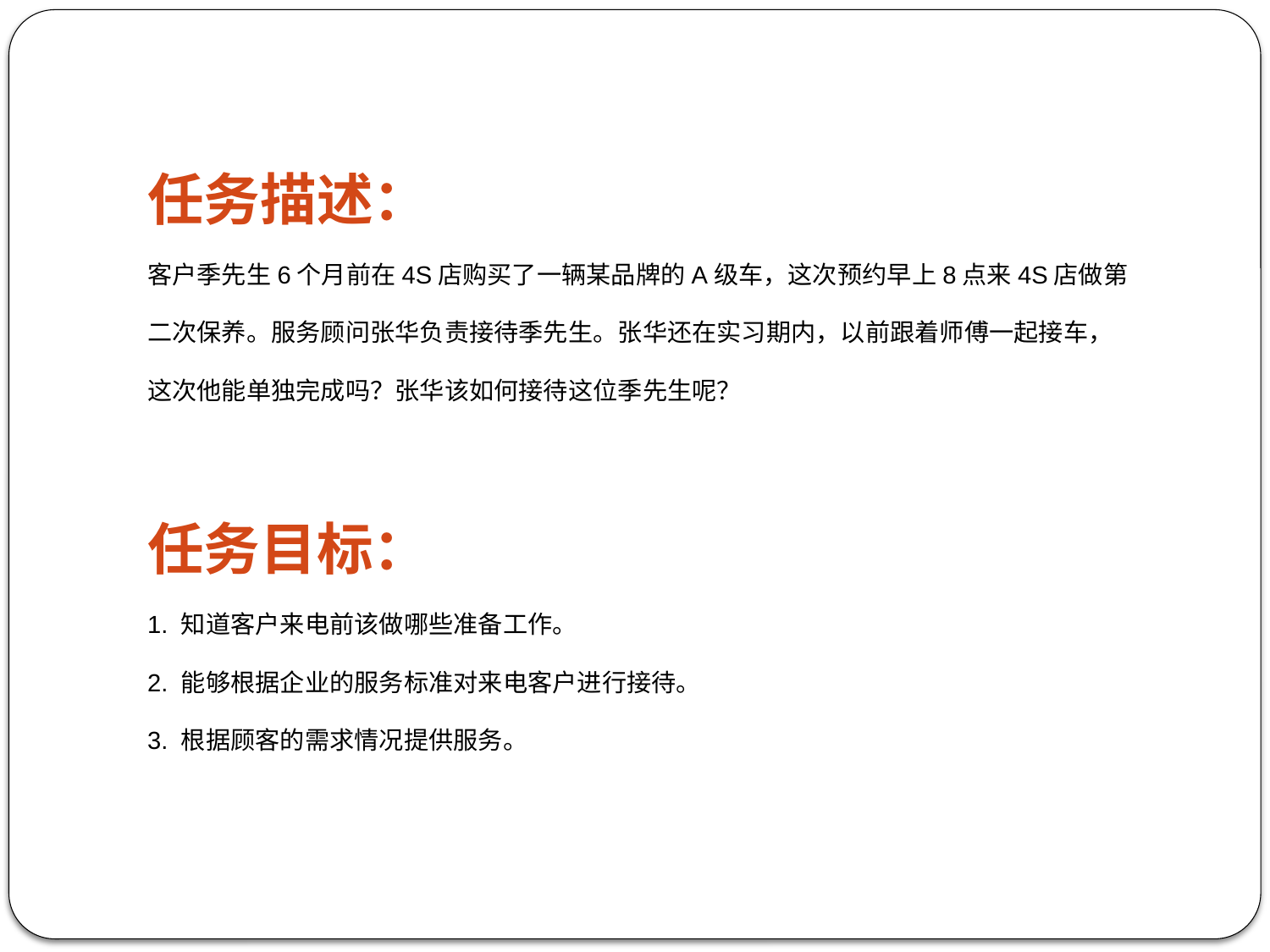

任务描述：
客户季先生6个月前在4S店购买了一辆某品牌的A级车，这次预约早上8点来4S店做第
二次保养。服务顾问张华负责接待季先生。张华还在实习期内，以前跟着师傅一起接车，
这次他能单独完成吗？张华该如何接待这位季先生呢？

任务目标：
1. 知道客户来电前该做哪些准备工作。
2. 能够根据企业的服务标准对来电客户进行接待。
3. 根据顾客的需求情况提供服务。